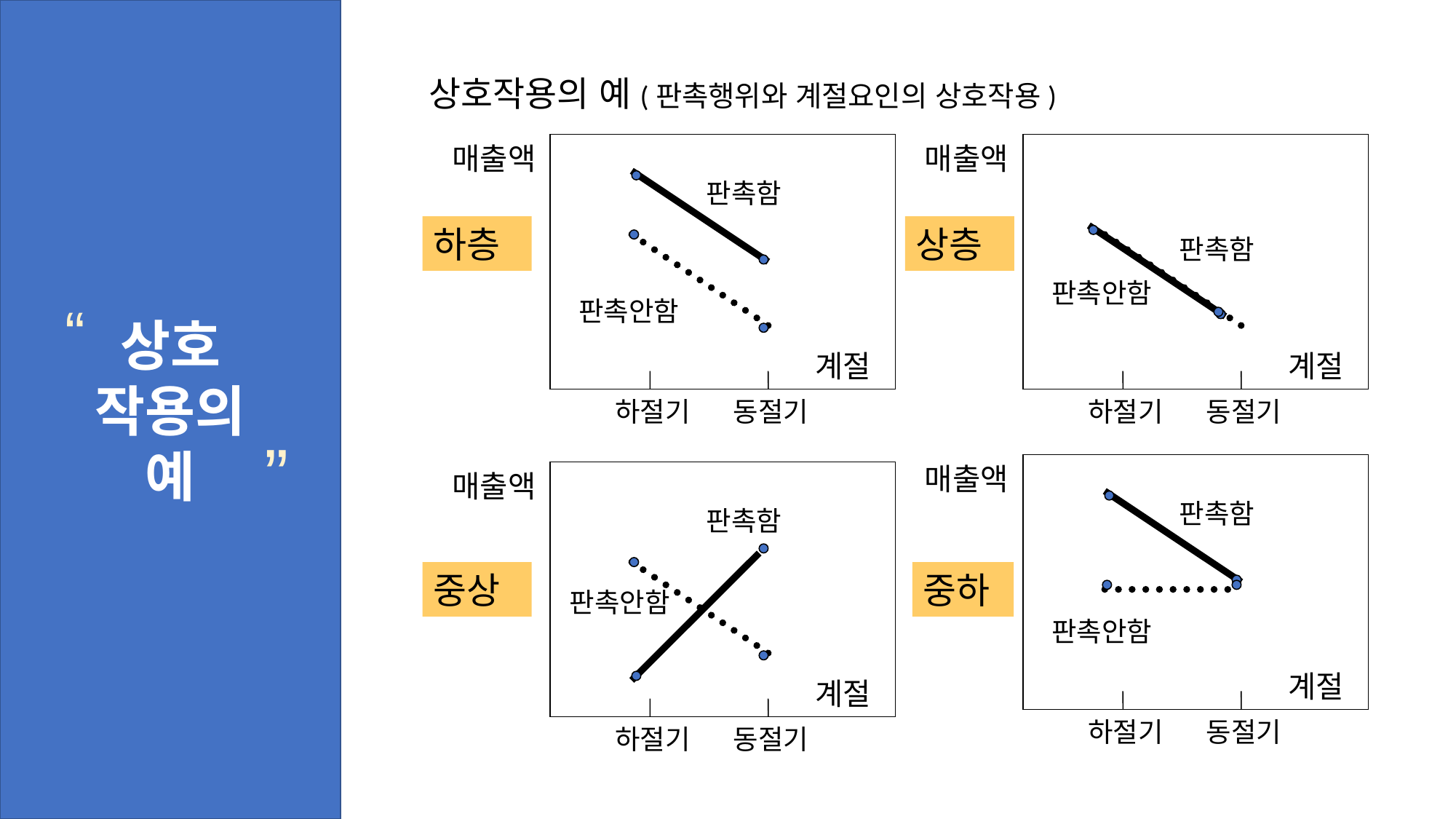

상호
작용의
예
# 상호작용의 예(판촉행위와 계절요인의 상호작용)

매출액
매출액

판촉함
하층
상층

판촉함

판촉안함
“
판촉안함

계절
계절

하절기
동절기
하절기
동절기
”

매출액

매출액

판촉함
판촉함

중상

중하

판촉안함

판촉안함

계절
계절

하절기
동절기
하절기
동절기